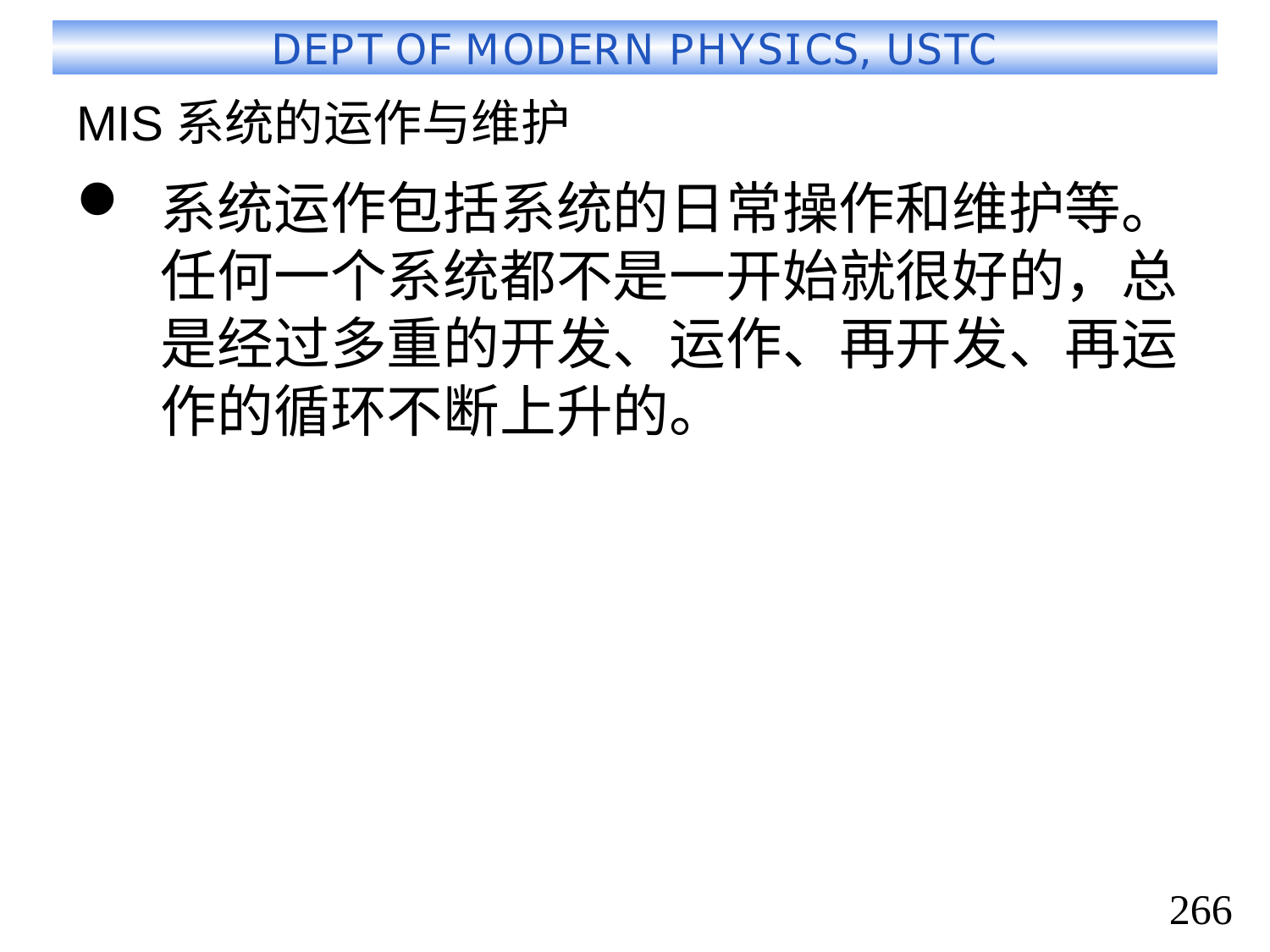

# MIS系统的运作与维护
系统运作包括系统的日常操作和维护等。任何一个系统都不是一开始就很好的，总是经过多重的开发、运作、再开发、再运作的循环不断上升的。